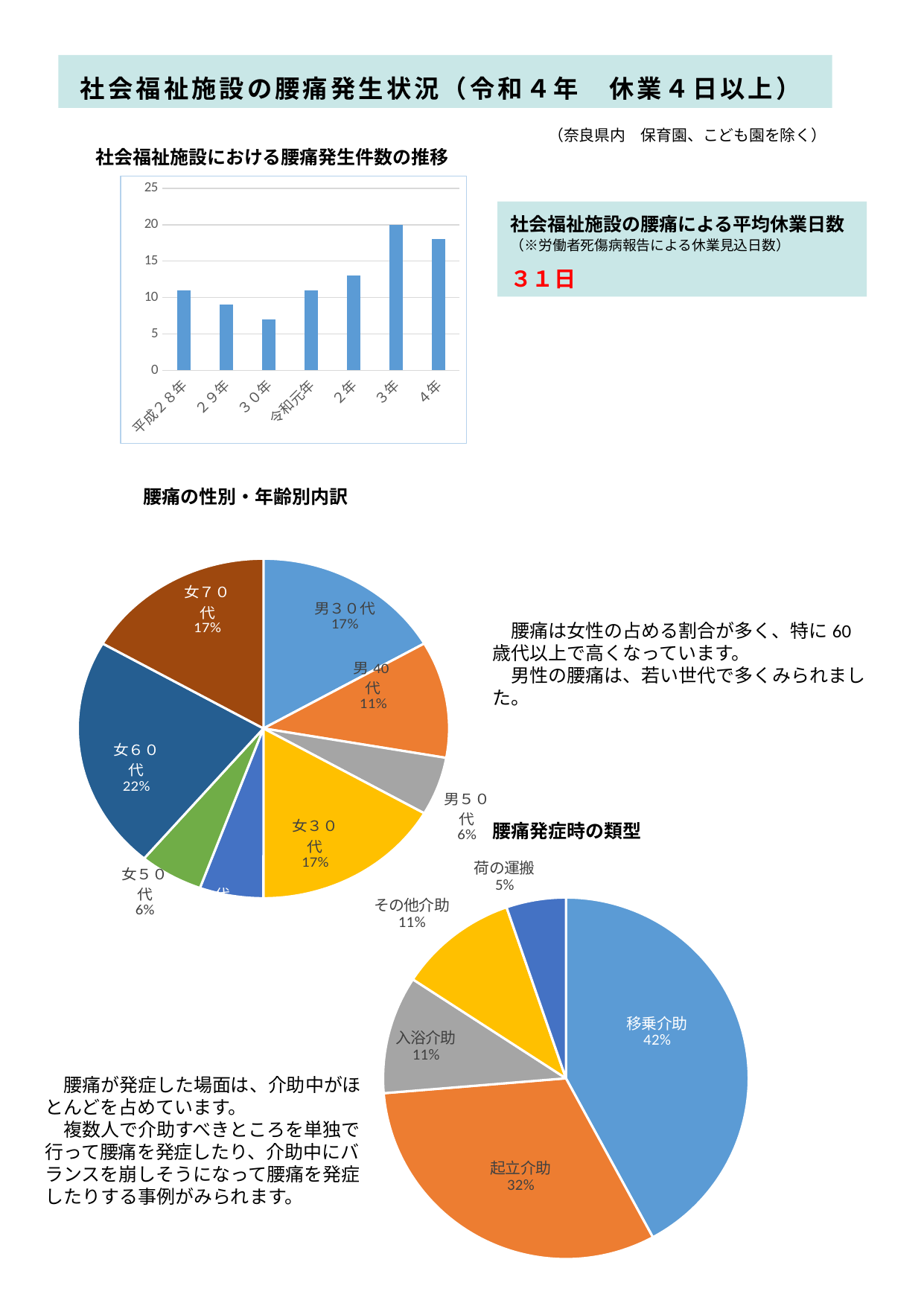

社会福祉施設の腰痛発生状況（令和４年　休業４日以上）
（奈良県内　保育園、こども園を除く）
社会福祉施設における腰痛発生件数の推移

### Chart

| Category |  |
|---|---|
| 平成２８年 | 11.0 |
| ２９年 | 9.0 |
| ３０年 | 7.0 |
| 令和元年 | 11.0 |
| ２年 | 13.0 |
| ３年 | 20.0 |
| ４年 | 18.0 |
社会福祉施設の腰痛による平均休業日数（※労働者死傷病報告による休業見込日数）
３１日
腰痛の性別・年齢別内訳

### Chart

| Category |  |
|---|---|
| 男３０代 | 3.0 |
| 男40代 | 2.0 |
| 男５０代 | 1.0 |
| 女３０代 | 3.0 |
| 女40代 | 1.0 |
| 女５０代 | 1.0 |
| 女６０代 | 4.0 |
| 女７０代 | 3.0 |
　腰痛は女性の占める割合が多く、特に60歳代以上で高くなっています。
　男性の腰痛は、若い世代で多くみられました。
腰痛発症時の類型

### Chart

| Category |  |
|---|---|
| 移乗介助 | 8.0 |
| 起立介助 | 6.0 |
| 入浴介助 | 2.0 |
| その他介助 | 2.0 |
| 荷の運搬 | 1.0 |
　腰痛が発症した場面は、介助中がほとんどを占めています。
　複数人で介助すべきところを単独で行って腰痛を発症したり、介助中にバランスを崩しそうになって腰痛を発症したりする事例がみられます。